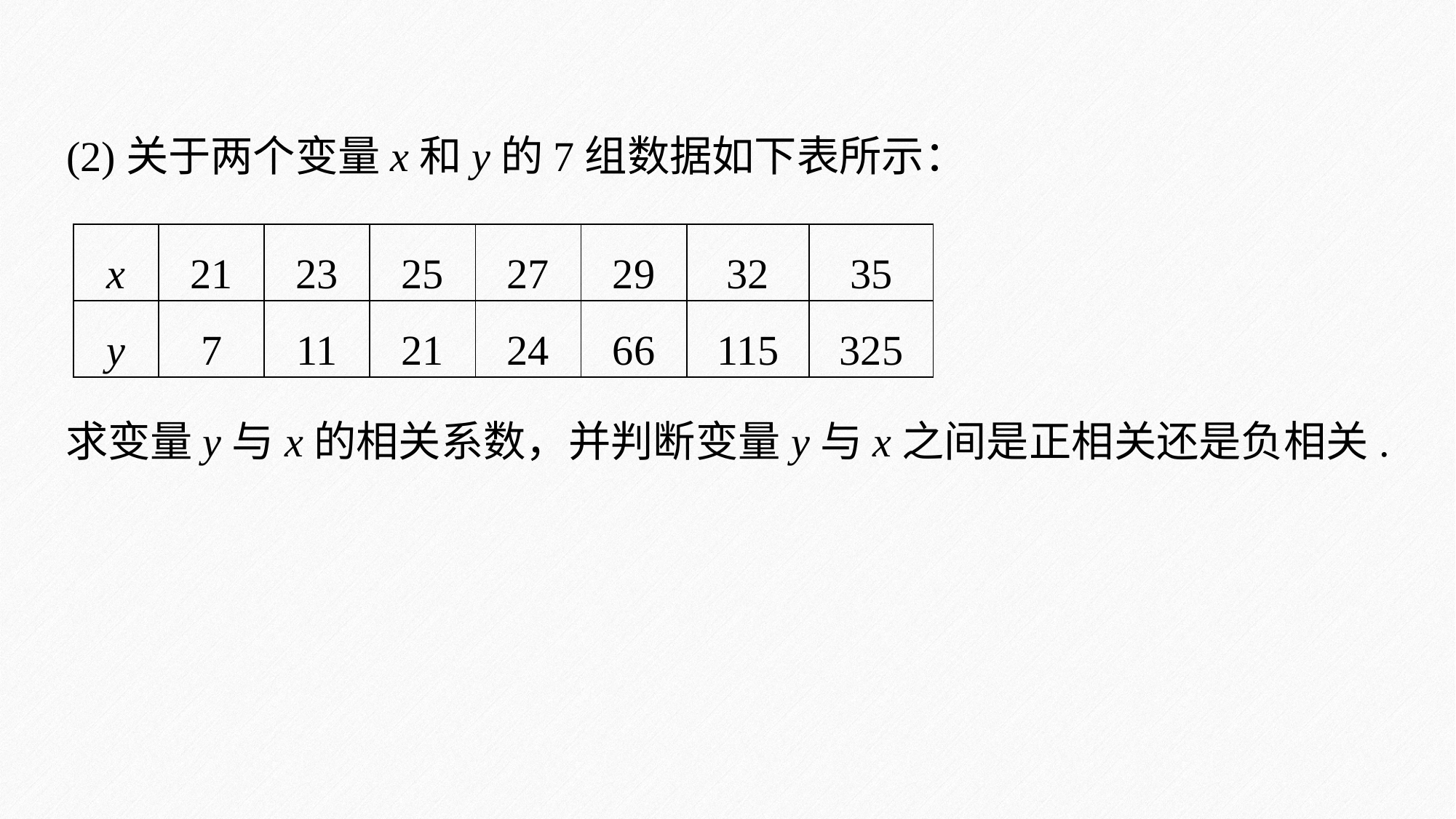

(2)关于两个变量x和y的7组数据如下表所示：
| x | 21 | 23 | 25 | 27 | 29 | 32 | 35 |
| --- | --- | --- | --- | --- | --- | --- | --- |
| y | 7 | 11 | 21 | 24 | 66 | 115 | 325 |
求变量y与x的相关系数，并判断变量y与x之间是正相关还是负相关.